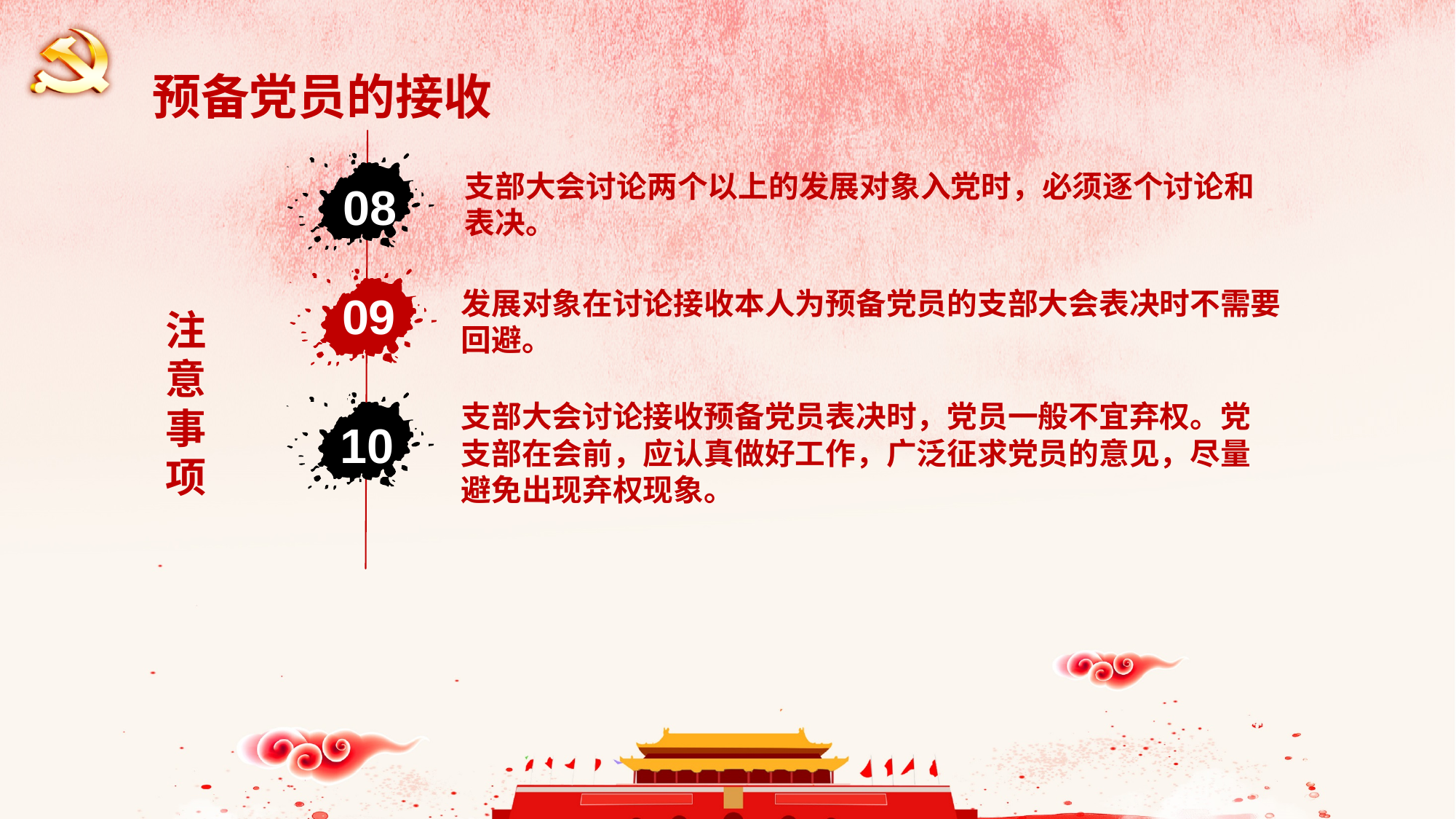

预备党员的接收

支部大会讨论两个以上的发展对象入党时，必须逐个讨论和表决。
08

发展对象在讨论接收本人为预备党员的支部大会表决时不需要回避。
09
注
意
事
项

支部大会讨论接收预备党员表决时，党员一般不宜弃权。党支部在会前，应认真做好工作，广泛征求党员的意见，尽量避免出现弃权现象。
10